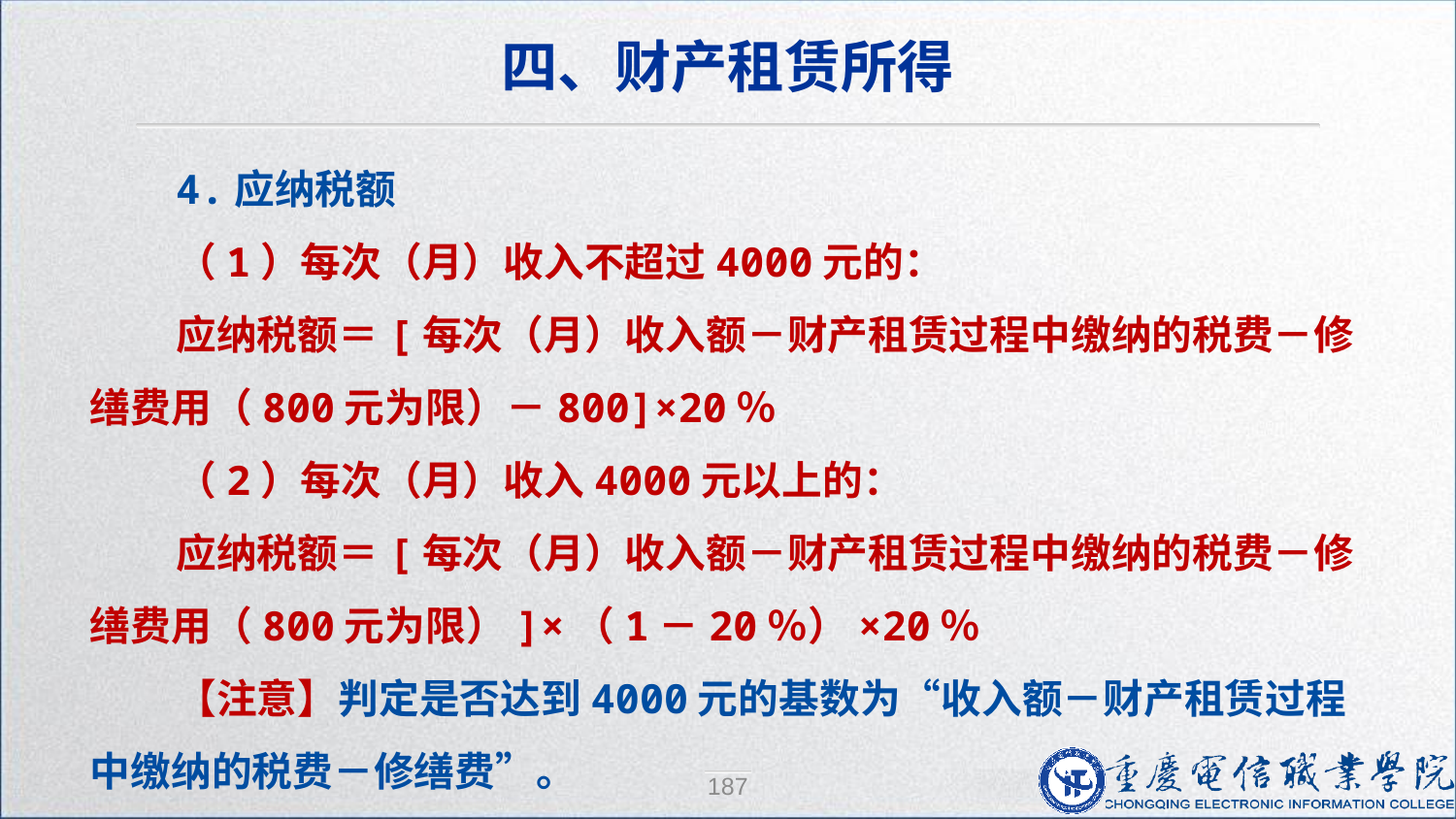

四、财产租赁所得
4.应纳税额
（1）每次（月）收入不超过4000元的：
应纳税额＝[每次（月）收入额－财产租赁过程中缴纳的税费－修缮费用（800元为限）－800]×20％
（2）每次（月）收入4000元以上的：
应纳税额＝[每次（月）收入额－财产租赁过程中缴纳的税费－修缮费用（800元为限）]×（1－20％）×20％
【注意】判定是否达到4000元的基数为“收入额－财产租赁过程中缴纳的税费－修缮费”。
187